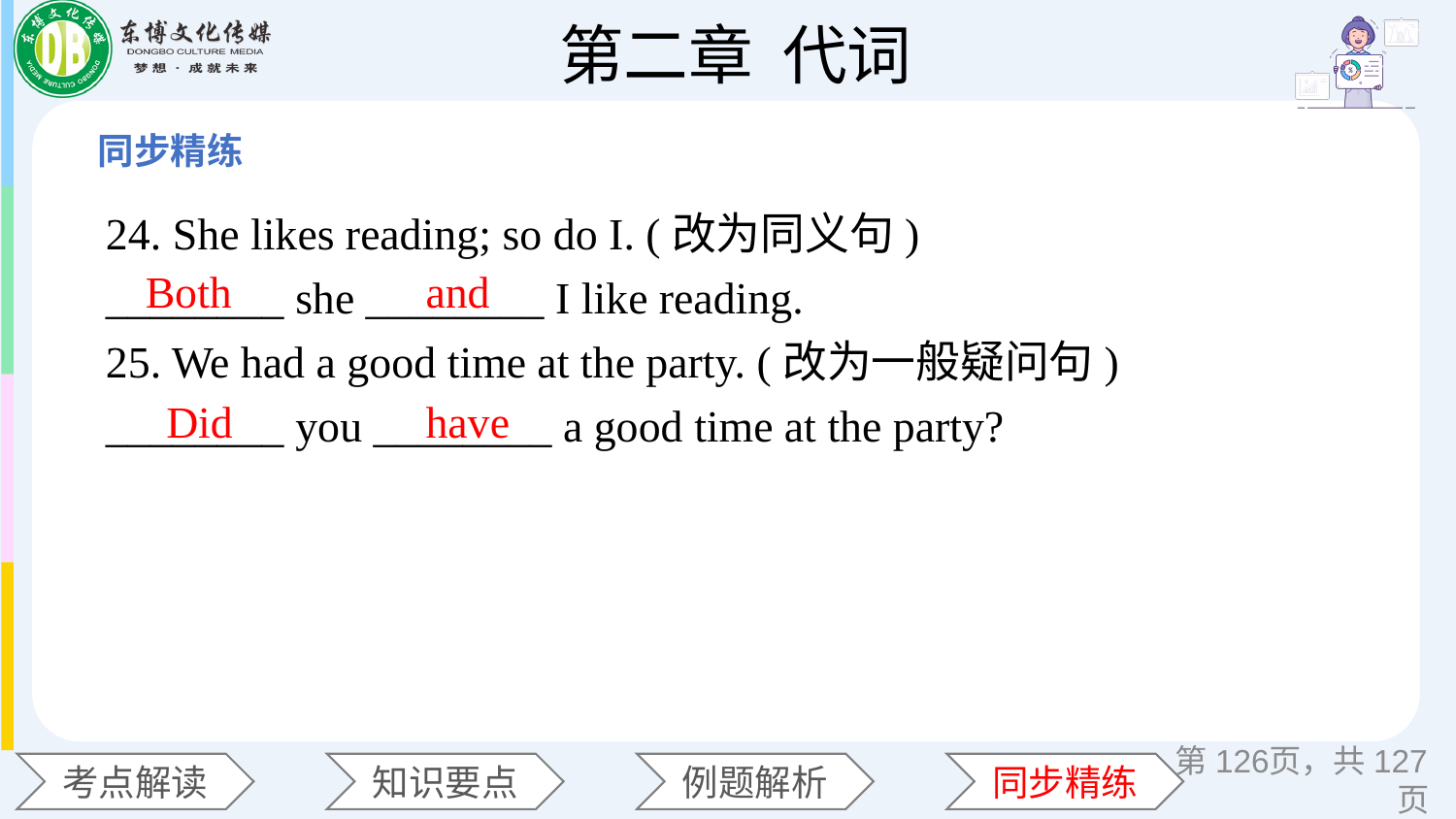

24. She likes reading; so do I. (改为同义句)
________ she ________ I like reading.
25. We had a good time at the party. (改为一般疑问句)
________ you ________ a good time at the party?
Both
and
Did
have
第126页，共127页